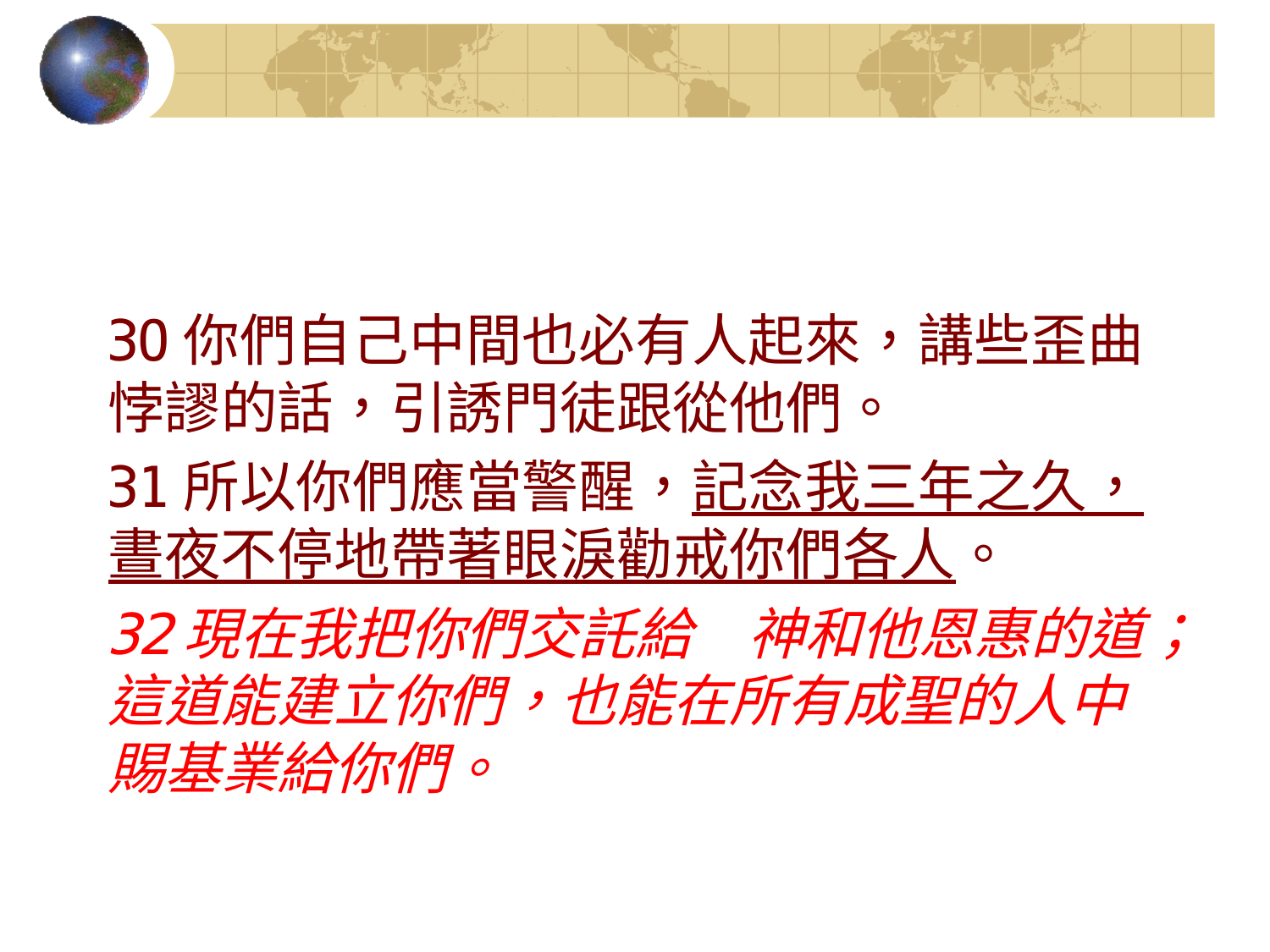

#
30你們自己中間也必有人起來，講些歪曲悖謬的話，引誘門徒跟從他們。
31所以你們應當警醒，記念我三年之久，晝夜不停地帶著眼淚勸戒你們各人。
32現在我把你們交託給　神和他恩惠的道；這道能建立你們，也能在所有成聖的人中賜基業給你們。